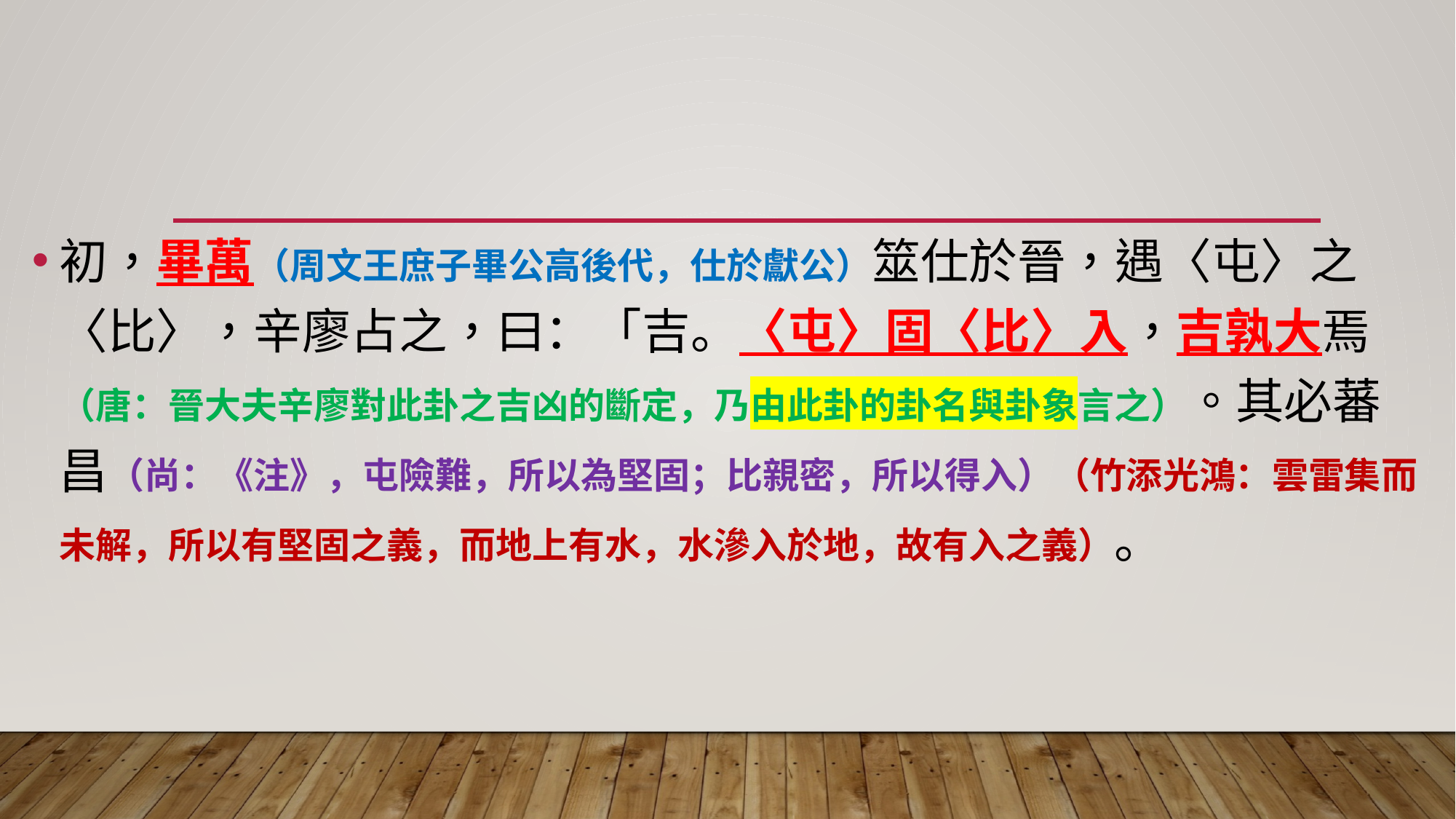

初，畢萬（周文王庶子畢公高後代，仕於獻公）筮仕於晉，遇〈屯〉之〈比〉，辛廖占之，曰：「吉。〈屯〉固〈比〉入，吉孰大焉（唐：晉大夫辛廖對此卦之吉凶的斷定，乃由此卦的卦名與卦象言之）。其必蕃昌（尚：《注》，屯險難，所以為堅固；比親密，所以得入）（竹添光鴻：雲雷集而未解，所以有堅固之義，而地上有水，水滲入於地，故有入之義）。